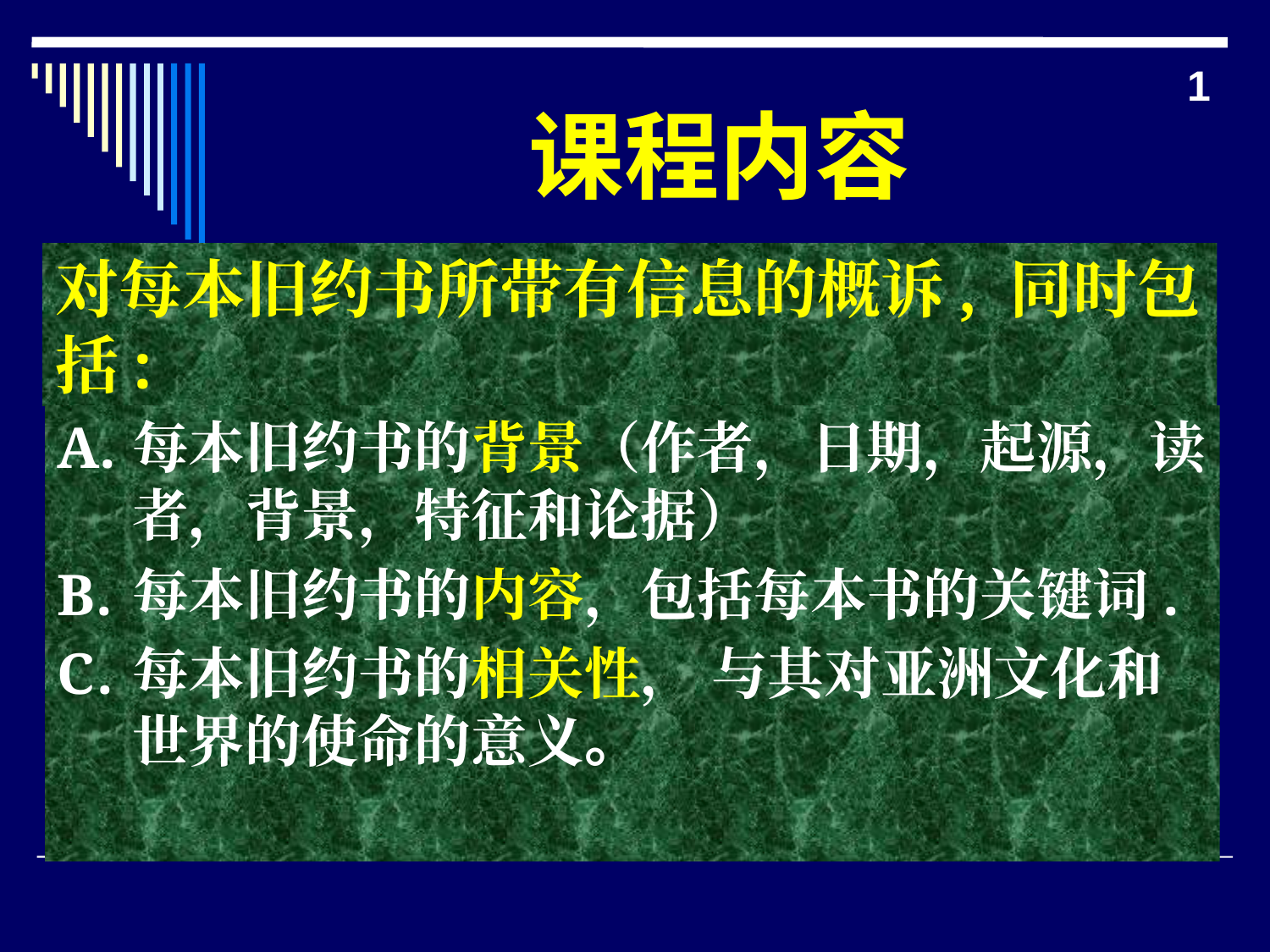

1
# 课程内容
对每本旧约书所带有信息的概诉, 同时包括:
每本旧约书的背景（作者，日期，起源，读者，背景，特征和论据）
每本旧约书的内容，包括每本书的关键词.
每本旧约书的相关性， 与其对亚洲文化和世界的使命的意义。